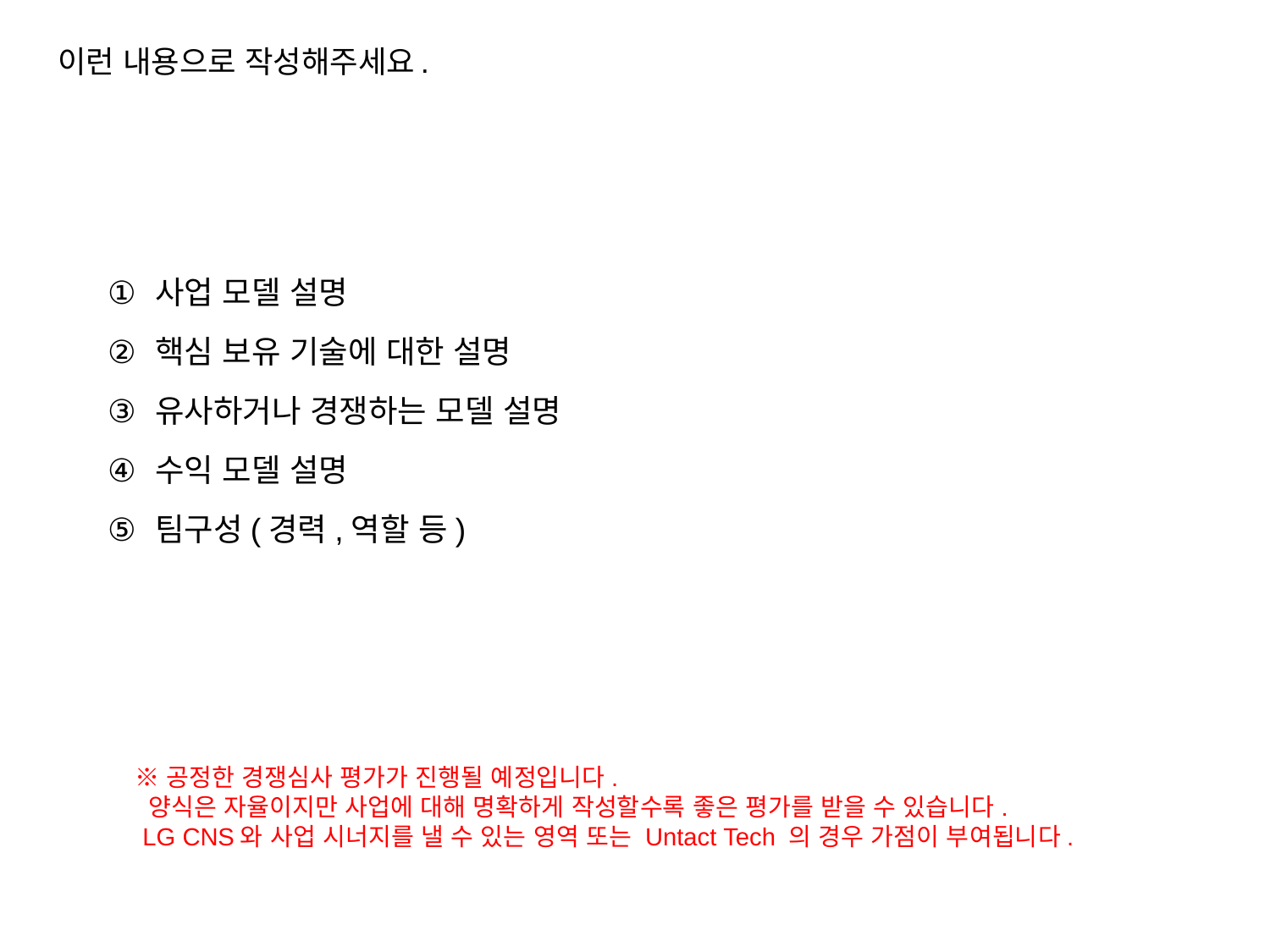

# 이런 내용으로 작성해주세요.
사업 모델 설명
핵심 보유 기술에 대한 설명
유사하거나 경쟁하는 모델 설명
수익 모델 설명
팀구성(경력,역할 등)
※공정한 경쟁심사 평가가 진행될 예정입니다.
 양식은 자율이지만 사업에 대해 명확하게 작성할수록 좋은 평가를 받을 수 있습니다.
 LG CNS와 사업 시너지를 낼 수 있는 영역 또는 Untact Tech 의 경우 가점이 부여됩니다.